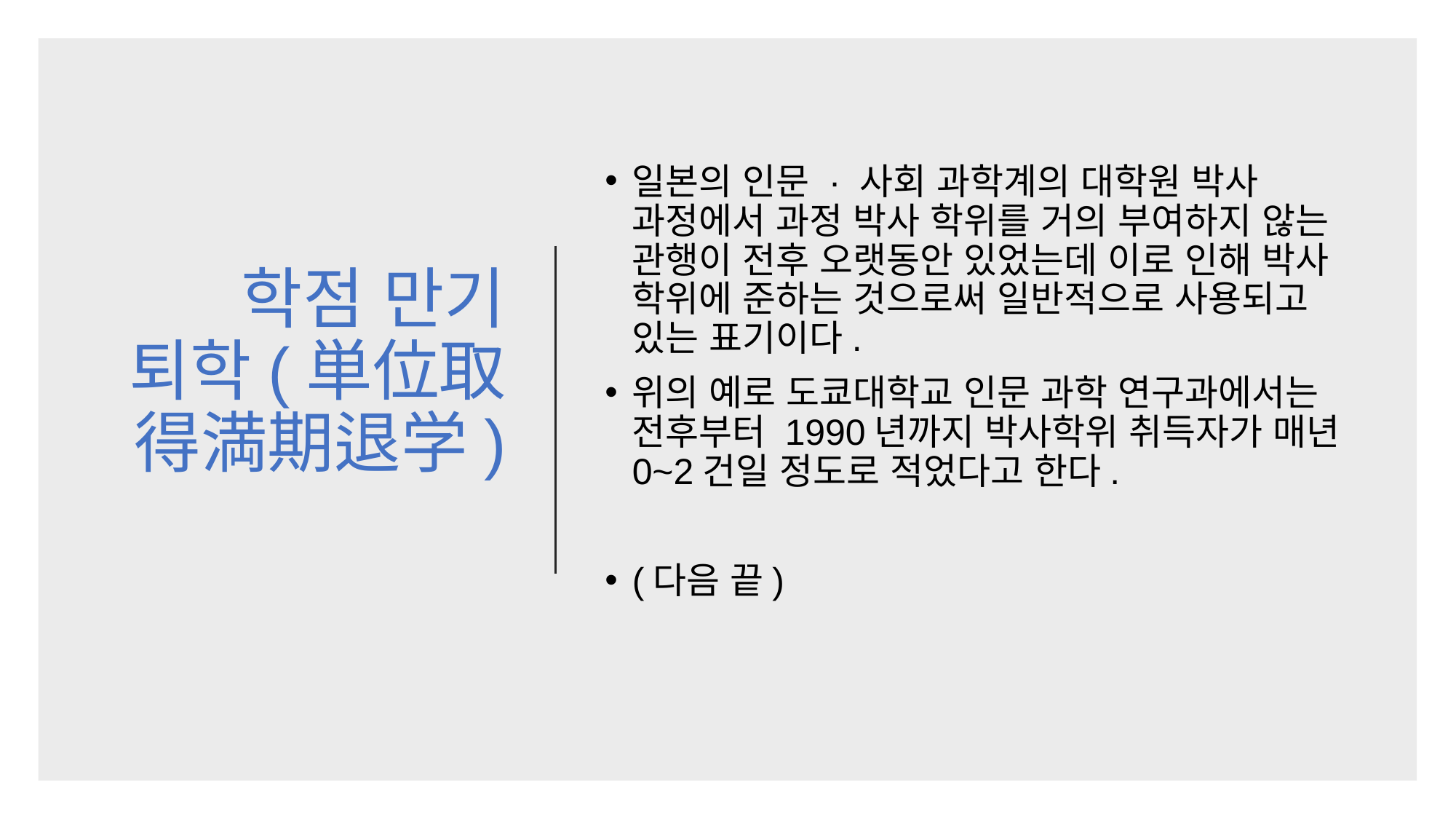

# 학점 만기 퇴학(単位取得満期退学)

일본의 인문 · 사회 과학계의 대학원 박사 과정에서 과정 박사 학위를 거의 부여하지 않는 관행이 전후 오랫동안 있었는데 이로 인해 박사 학위에 준하는 것으로써 일반적으로 사용되고 있는 표기이다.
위의 예로 도쿄대학교 인문 과학 연구과에서는 전후부터 1990년까지 박사학위 취득자가 매년 0~2건일 정도로 적었다고 한다.

(다음 끝)